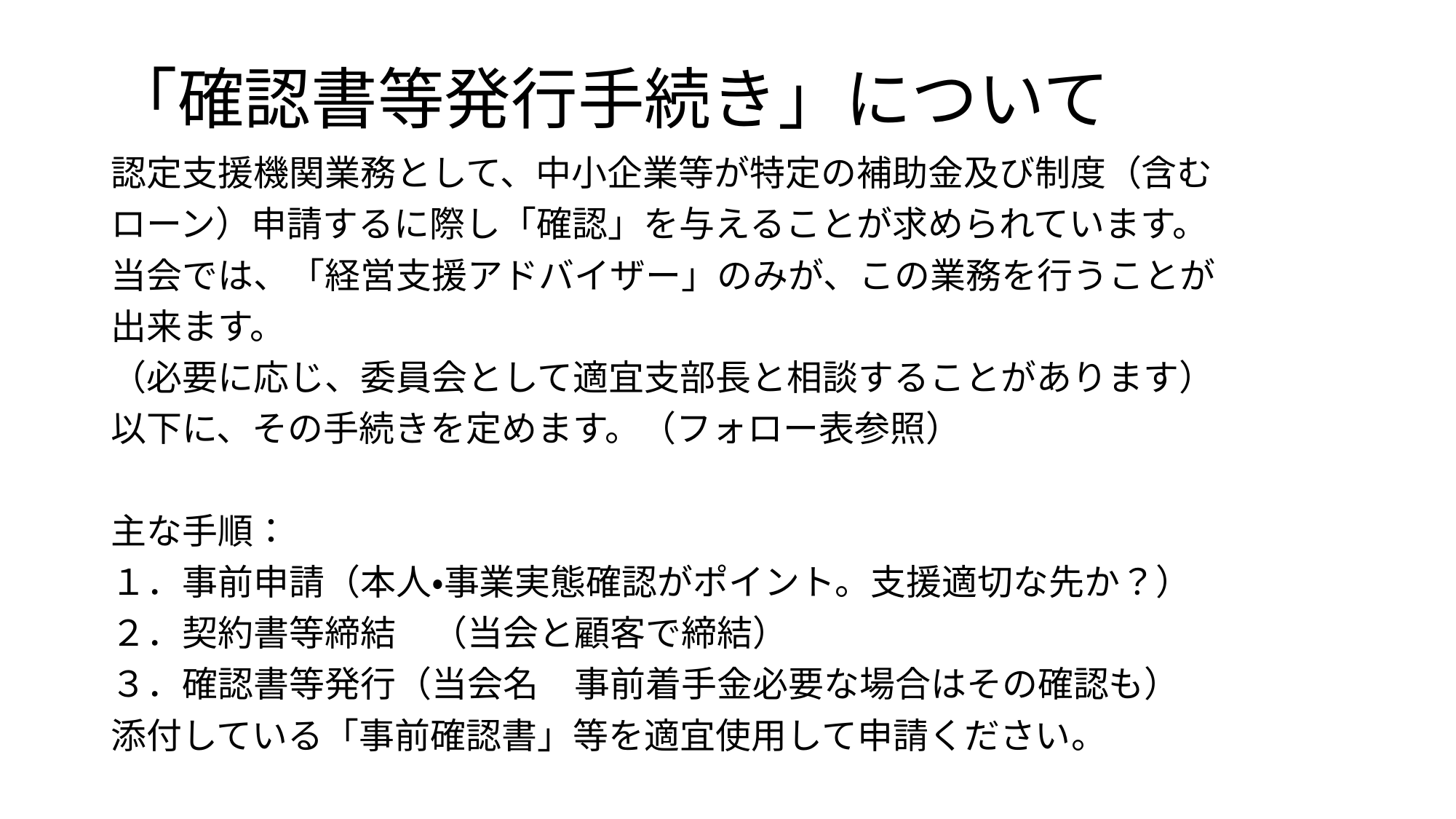

# 「確認書等発行手続き」について
認定支援機関業務として、中小企業等が特定の補助金及び制度（含む
ローン）申請するに際し「確認」を与えることが求められています。
当会では、「経営支援アドバイザー」のみが、この業務を行うことが
出来ます。
（必要に応じ、委員会として適宜支部長と相談することがあります）
以下に、その手続きを定めます。（フォロー表参照）

主な手順：
１．事前申請（本人・事業実態確認がポイント。支援適切な先か？）
２．契約書等締結　（当会と顧客で締結）
３．確認書等発行（当会名　事前着手金必要な場合はその確認も）
添付している「事前確認書」等を適宜使用して申請ください。